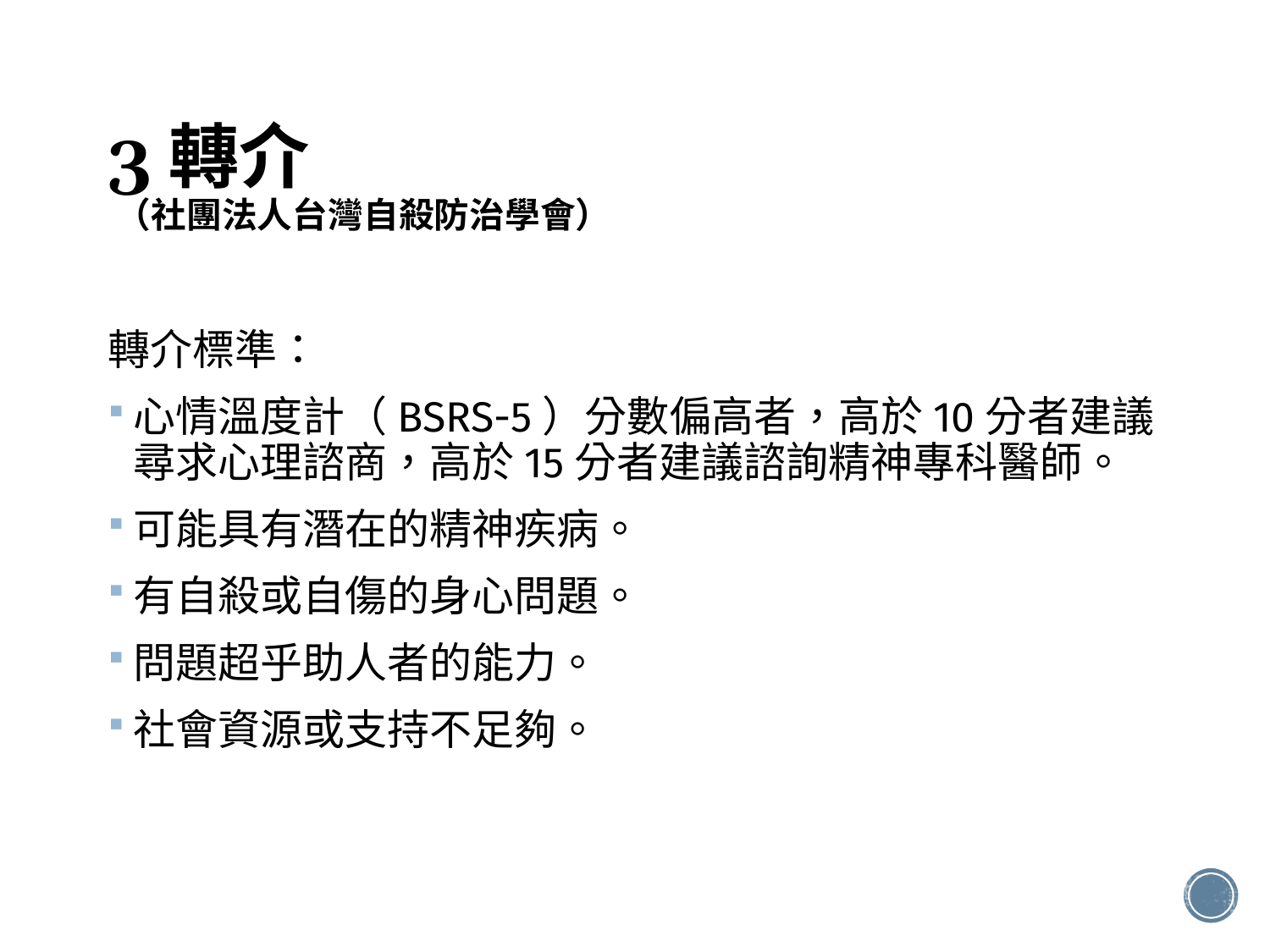

# 3轉介 （社團法人台灣自殺防治學會）
轉介標準：
心情溫度計（BSRS-5）分數偏高者，高於10分者建議尋求心理諮商，高於15分者建議諮詢精神專科醫師。
可能具有潛在的精神疾病。
有自殺或自傷的身心問題。
問題超乎助人者的能力。
社會資源或支持不足夠。